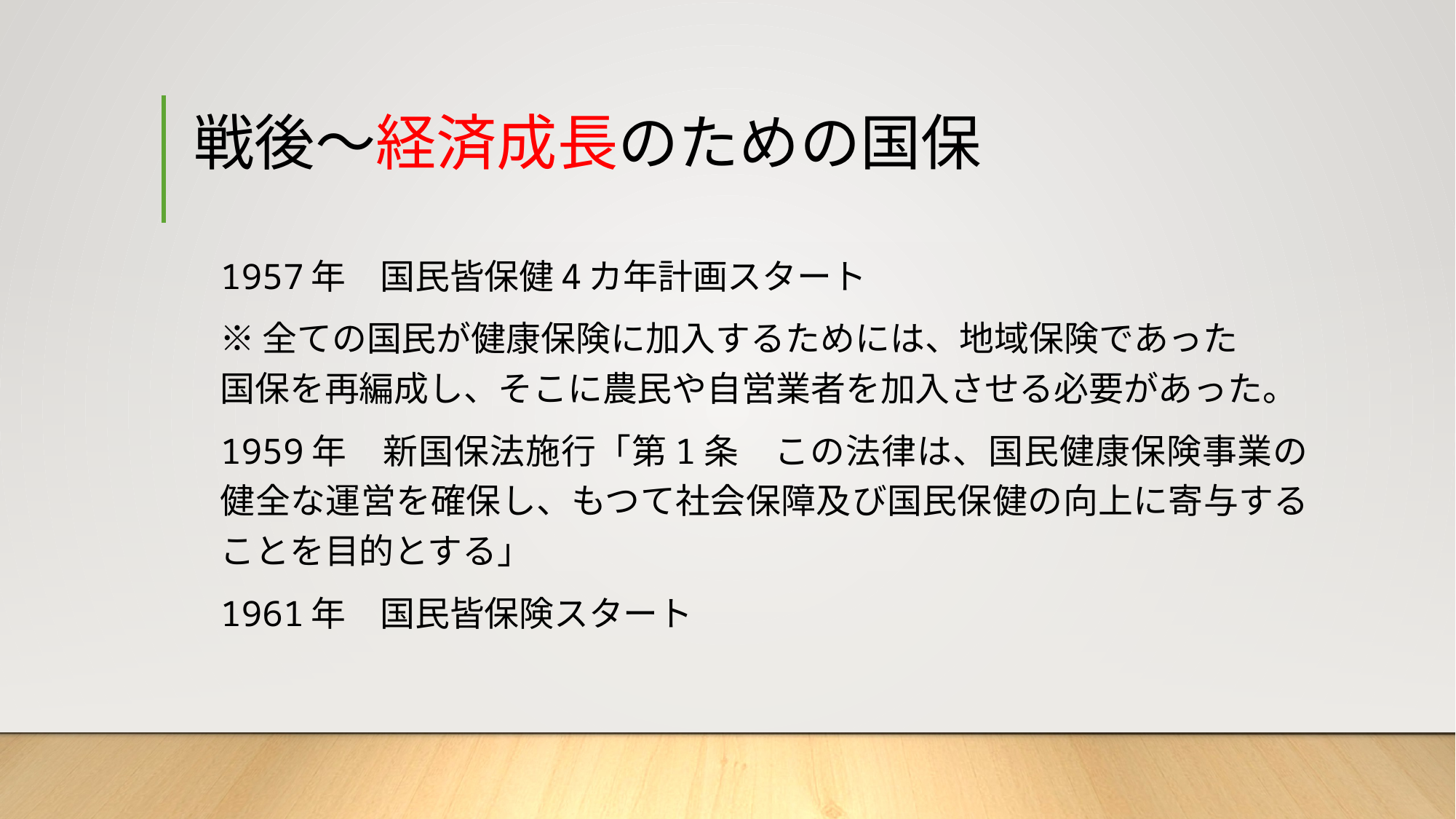

# 戦後～経済成長のための国保
1957年　国民皆保健4カ年計画スタート
※全ての国民が健康保険に加入するためには、地域保険であった　　国保を再編成し、そこに農民や自営業者を加入させる必要があった。
1959年　新国保法施行「第1条　この法律は、国民健康保険事業の健全な運営を確保し、もつて社会保障及び国民保健の向上に寄与することを目的とする」
1961年　国民皆保険スタート